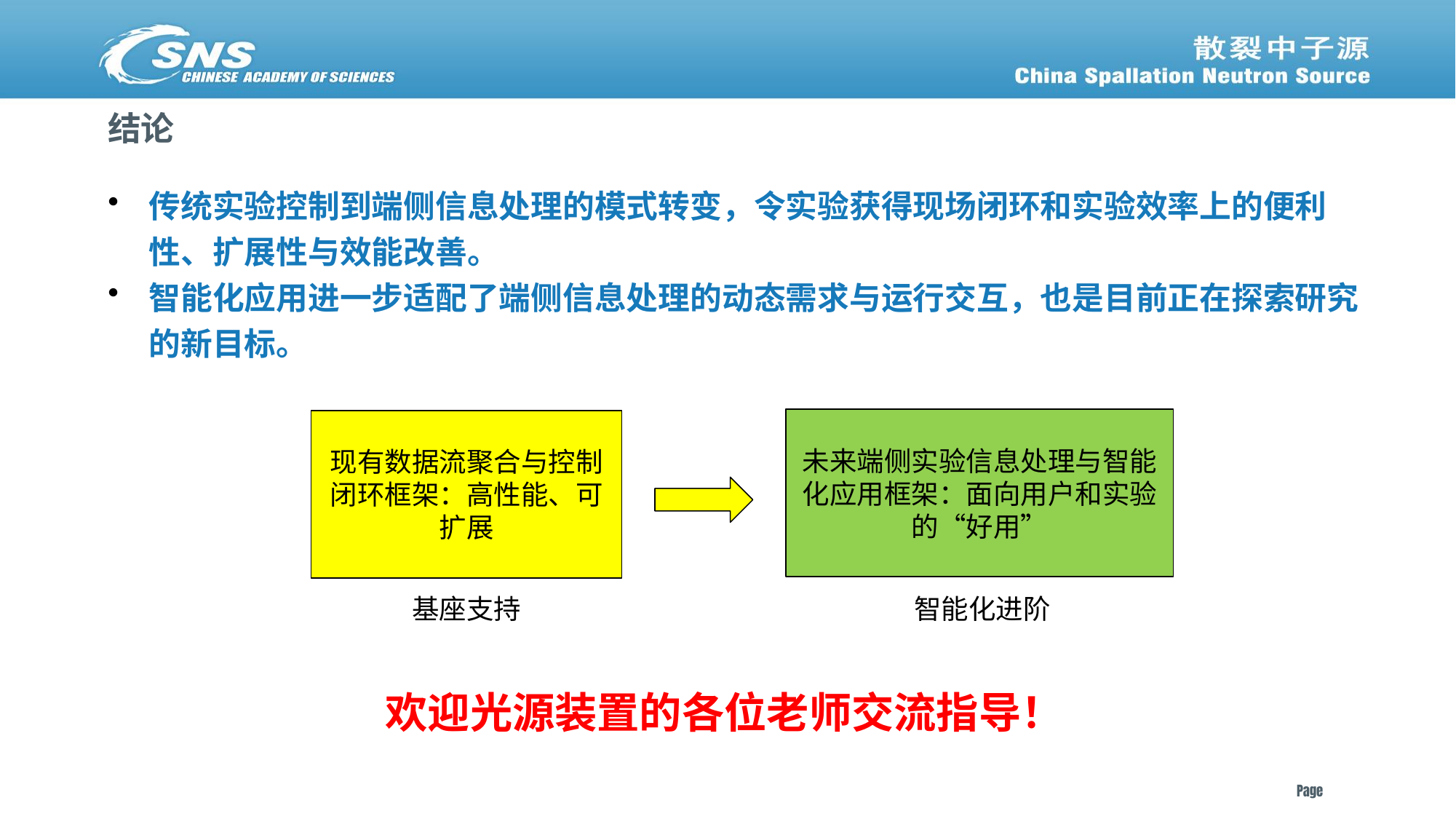

# 结论
传统实验控制到端侧信息处理的模式转变，令实验获得现场闭环和实验效率上的便利性、扩展性与效能改善。
智能化应用进一步适配了端侧信息处理的动态需求与运行交互，也是目前正在探索研究的新目标。
未来端侧实验信息处理与智能化应用框架：面向用户和实验的“好用”
现有数据流聚合与控制闭环框架：高性能、可扩展

基座支持
智能化进阶
欢迎光源装置的各位老师交流指导！